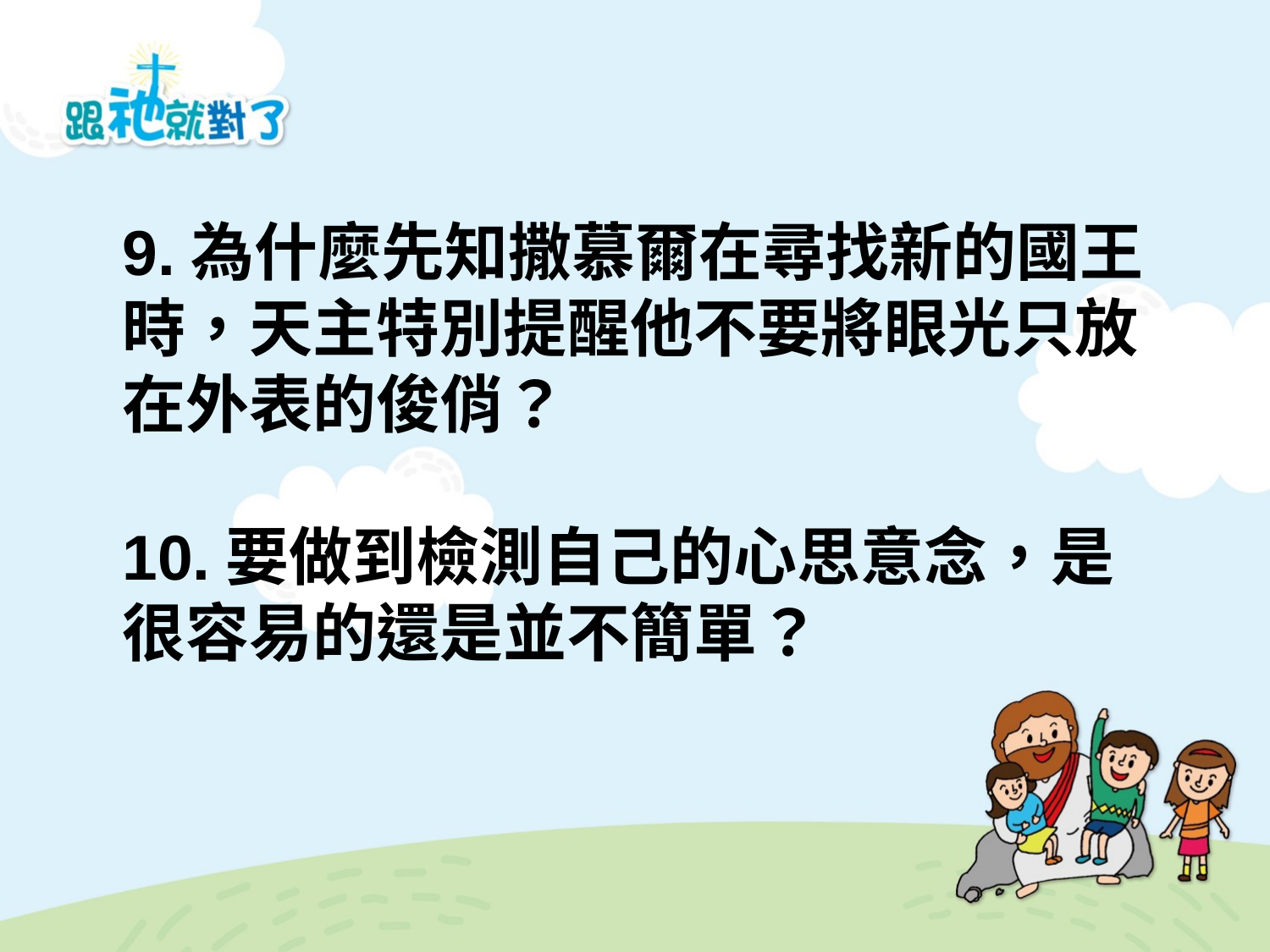

9.為什麼先知撒慕爾在尋找新的國王時，天主特別提醒他不要將眼光只放在外表的俊俏？

10.要做到檢測自己的心思意念，是很容易的還是並不簡單？